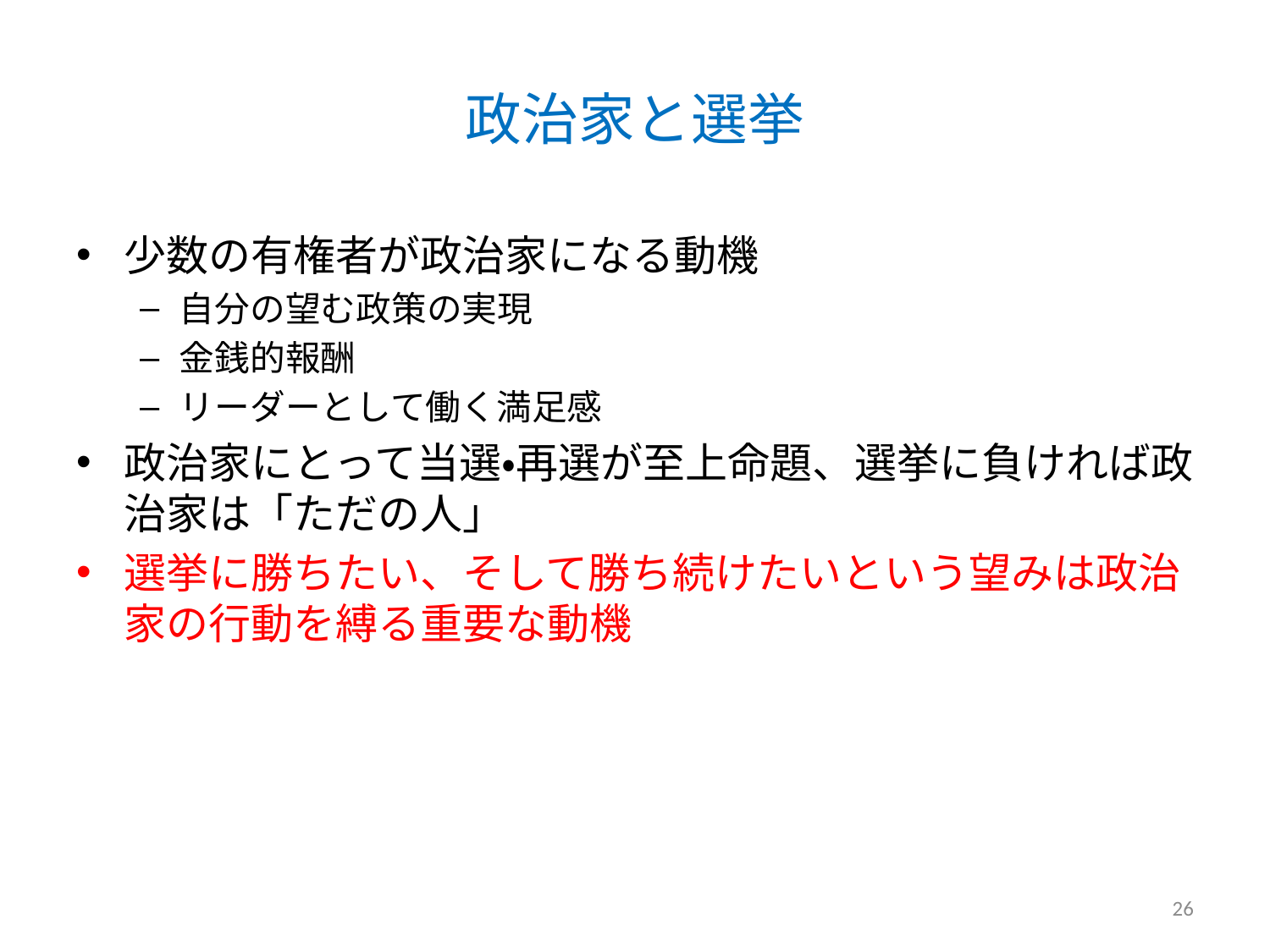

# 政治家と選挙
少数の有権者が政治家になる動機
自分の望む政策の実現
金銭的報酬
リーダーとして働く満足感
政治家にとって当選・再選が至上命題、選挙に負ければ政治家は「ただの人」
選挙に勝ちたい、そして勝ち続けたいという望みは政治家の行動を縛る重要な動機

26